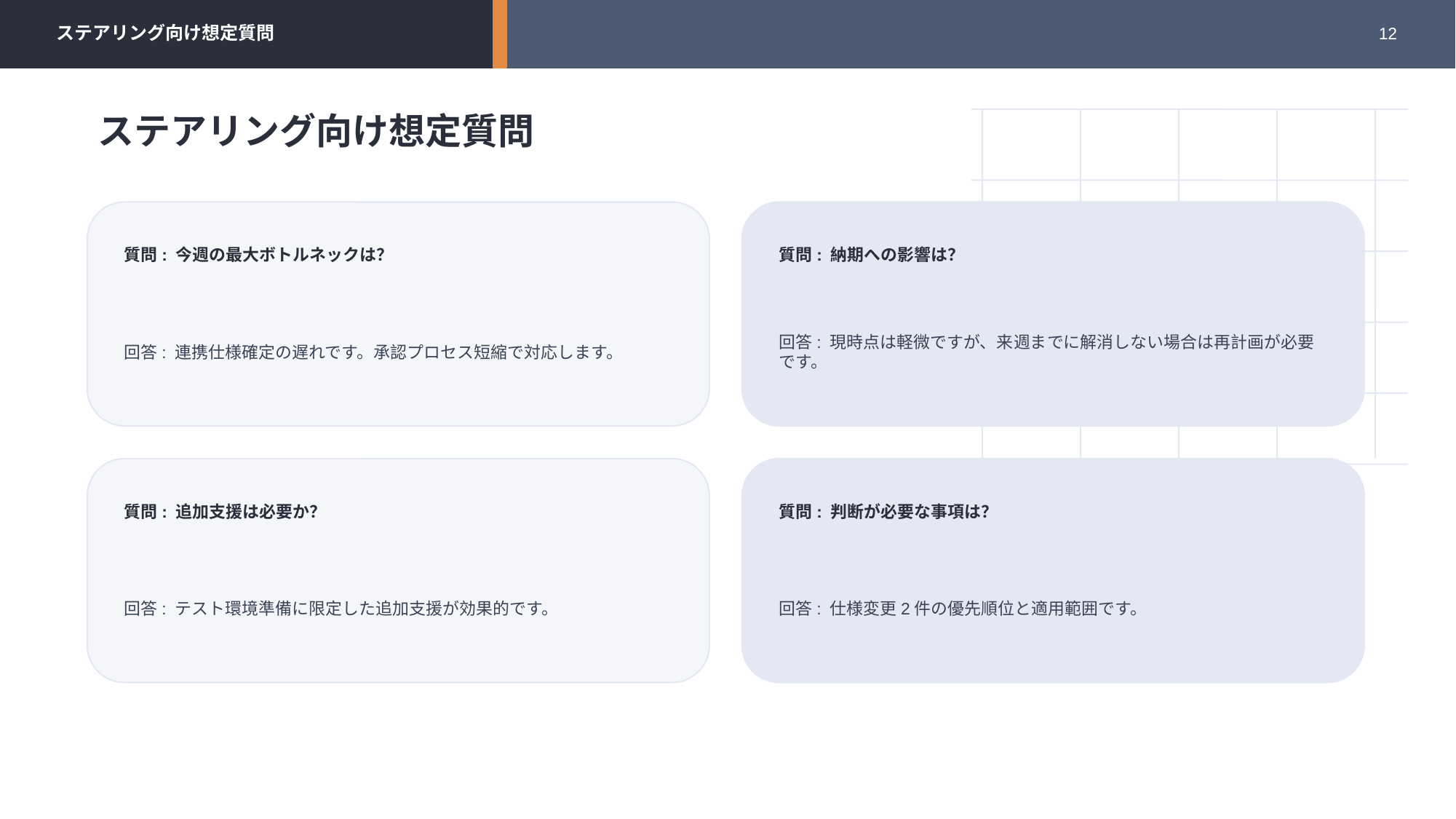

ステアリング向け想定質問
12
ステアリング向け想定質問

質問: 今週の最大ボトルネックは？
質問: 納期への影響は？

回答: 連携仕様確定の遅れです。承認プロセス短縮で対応します。
回答: 現時点は軽微ですが、来週までに解消しない場合は再計画が必要です。

質問: 追加支援は必要か？
質問: 判断が必要な事項は？
回答: テスト環境準備に限定した追加支援が効果的です。
回答: 仕様変更2件の優先順位と適用範囲です。